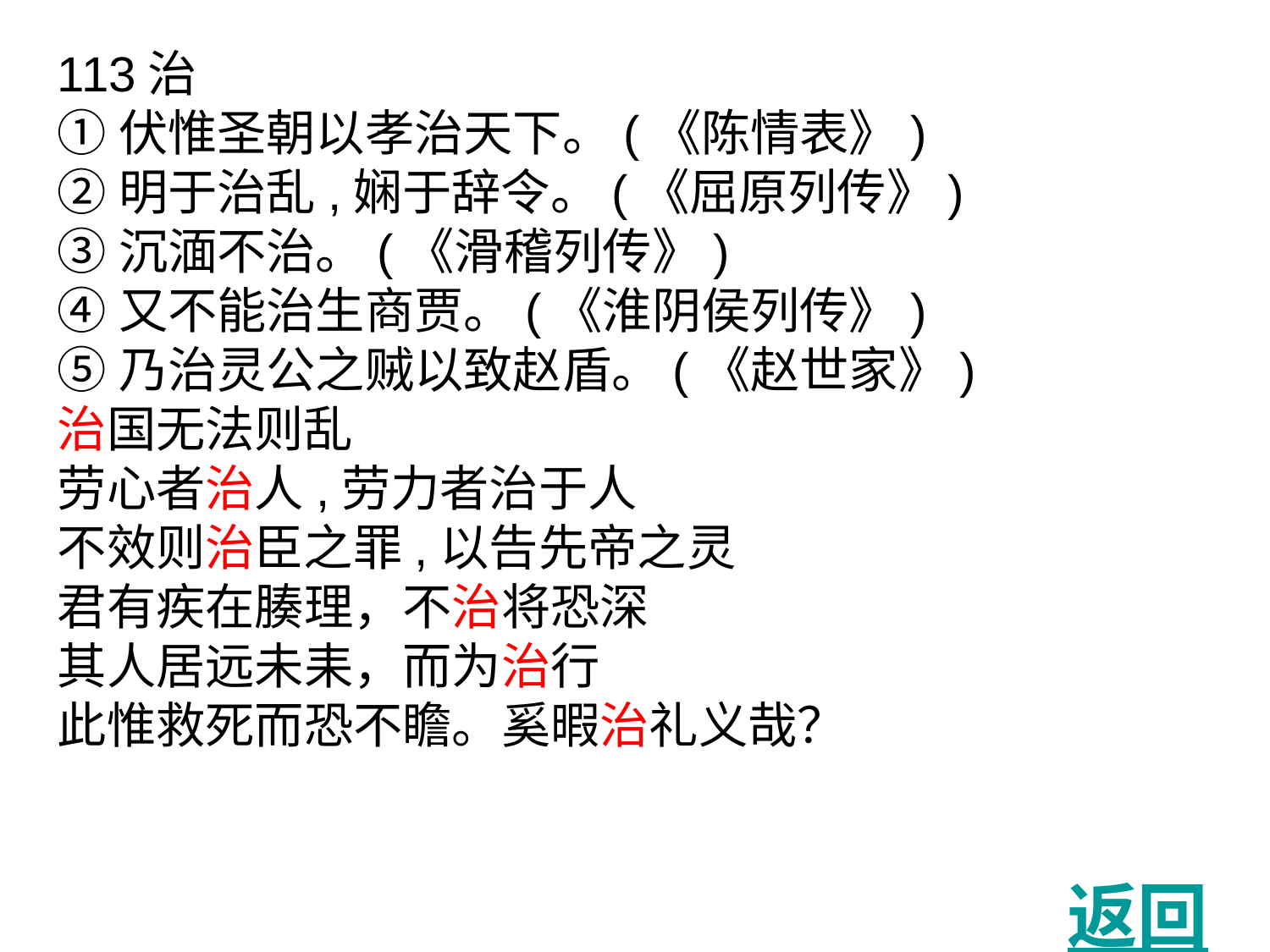

113治
①伏惟圣朝以孝治天下。(《陈情表》)
②明于治乱,娴于辞令。(《屈原列传》)
③沉湎不治。(《滑稽列传》)
④又不能治生商贾。(《淮阴侯列传》)
⑤乃治灵公之贼以致赵盾。(《赵世家》)
治国无法则乱
劳心者治人,劳力者治于人
不效则治臣之罪,以告先帝之灵
君有疾在腠理，不治将恐深
其人居远未耒，而为治行
此惟救死而恐不瞻。奚暇治礼义哉？
返回